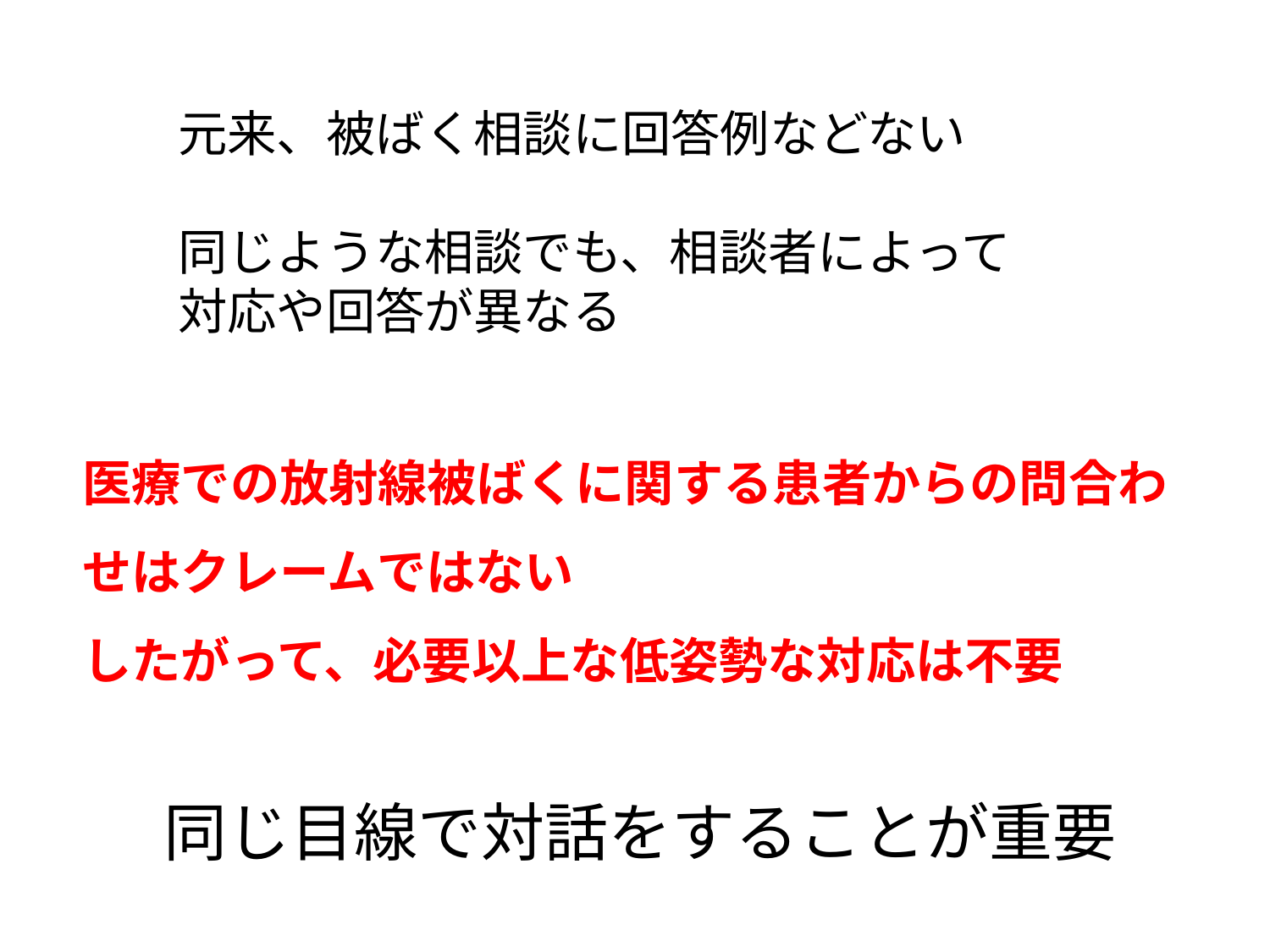

元来、被ばく相談に回答例などない

同じような相談でも、相談者によって
対応や回答が異なる
医療での放射線被ばくに関する患者からの問合わせはクレームではない
したがって、必要以上な低姿勢な対応は不要
同じ目線で対話をすることが重要